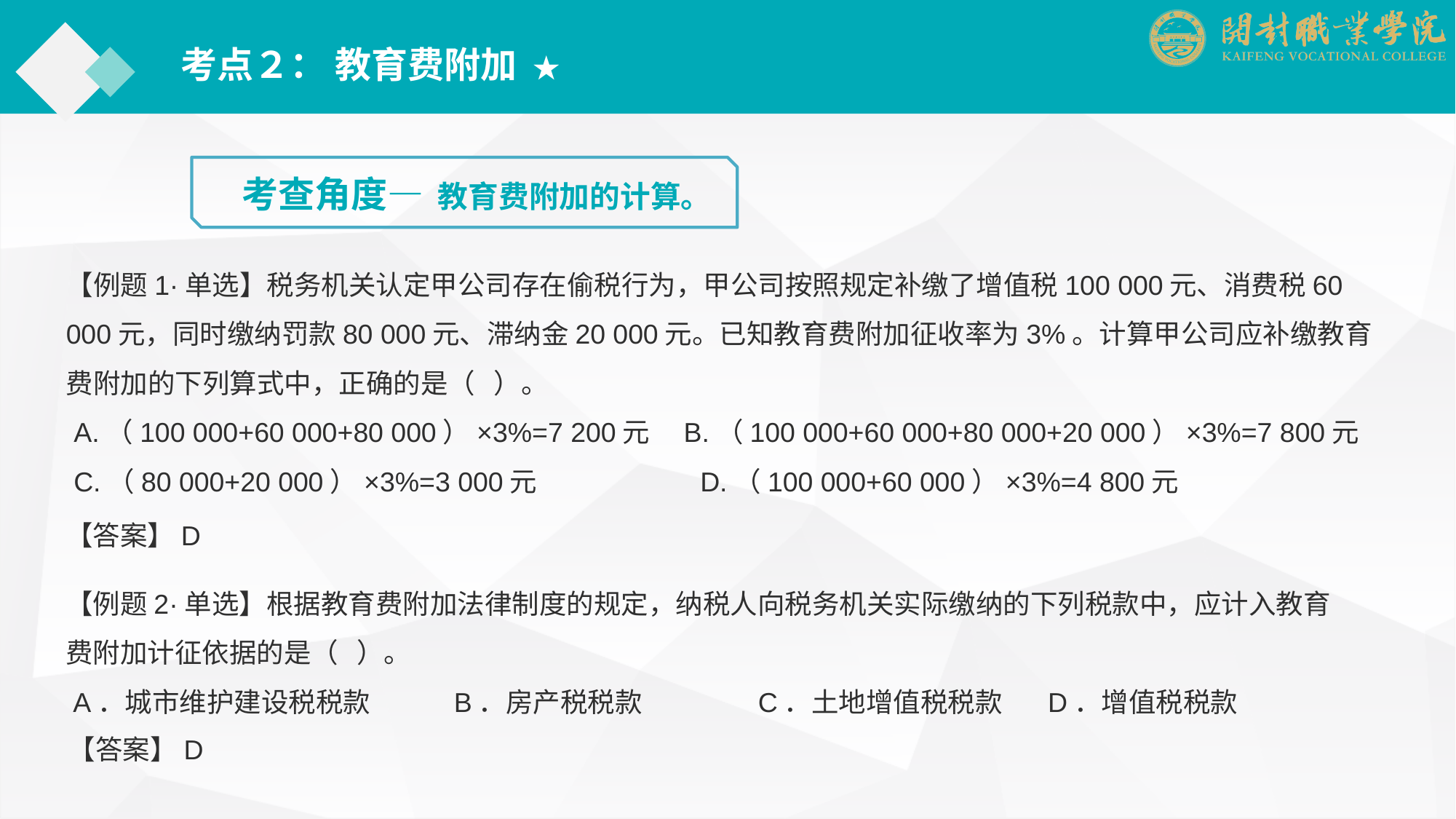

考点２： 教育费附加  ★

考查角度—  教育费附加的计算。
【例题1·单选】税务机关认定甲公司存在偷税行为，甲公司按照规定补缴了增值税100 000元、消费税60 000元，同时缴纳罚款80 000元、滞纳金20 000元。已知教育费附加征收率为3%。计算甲公司应补缴教育费附加的下列算式中，正确的是（   ）。
 A.（100 000+60 000+80 000）×3%=7 200元　B.（100 000+60 000+80 000+20 000）×3%=7 800元
 C.（80 000+20 000）×3%=3 000元	　　　D.（100 000+60 000）×3%=4 800元
【答案】D
【例题2·单选】根据教育费附加法律制度的规定，纳税人向税务机关实际缴纳的下列税款中，应计入教育费附加计征依据的是（   ）。
 A．城市维护建设税税款	　　B．房产税税款　　　　C．土地增值税税款	D．增值税税款
【答案】D